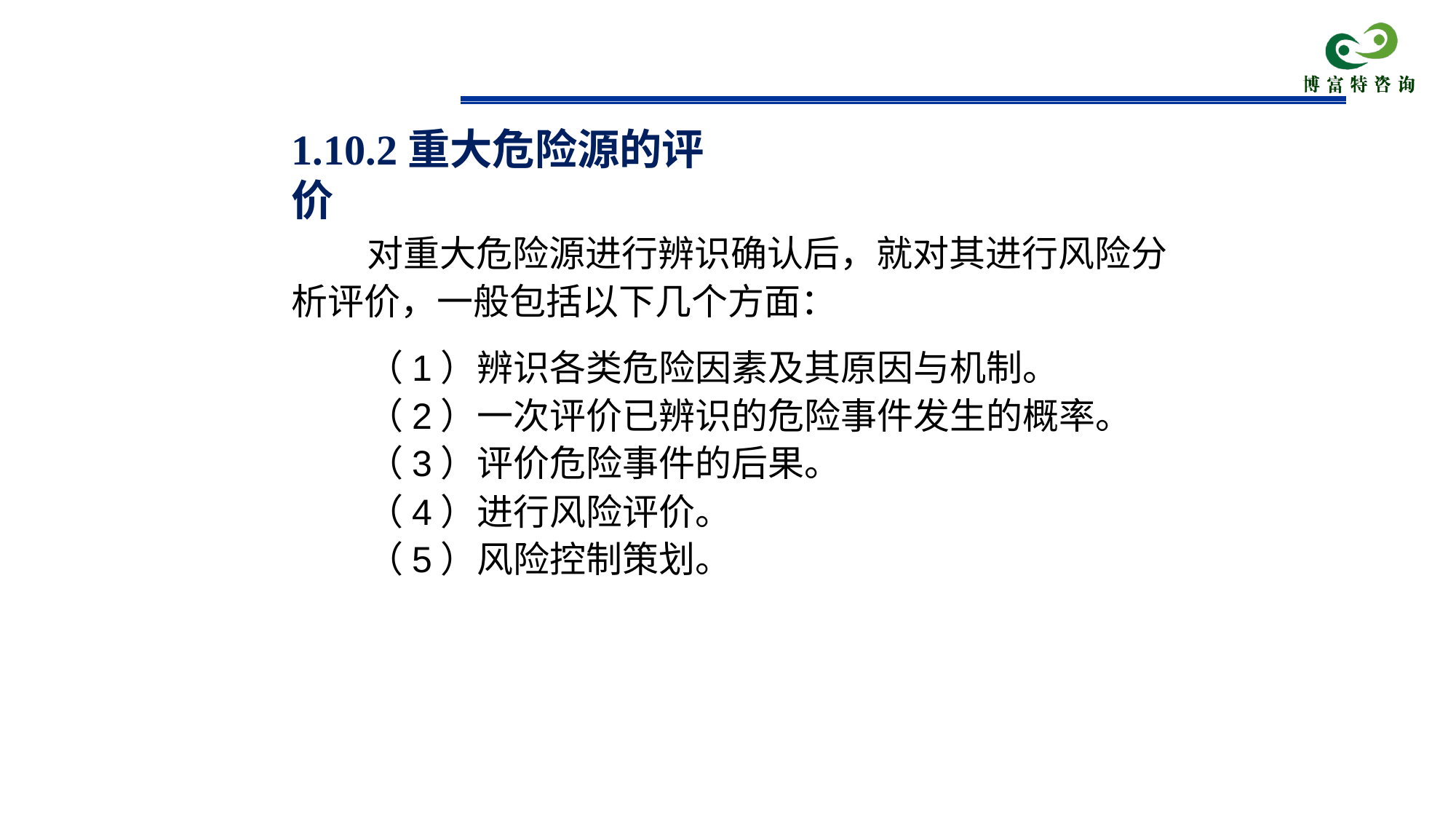

1.10.2重大危险源的评价
对重大危险源进行辨识确认后，就对其进行风险分析评价，一般包括以下几个方面：
（1）辨识各类危险因素及其原因与机制。
（2）一次评价已辨识的危险事件发生的概率。
（3）评价危险事件的后果。
（4）进行风险评价。
（5）风险控制策划。